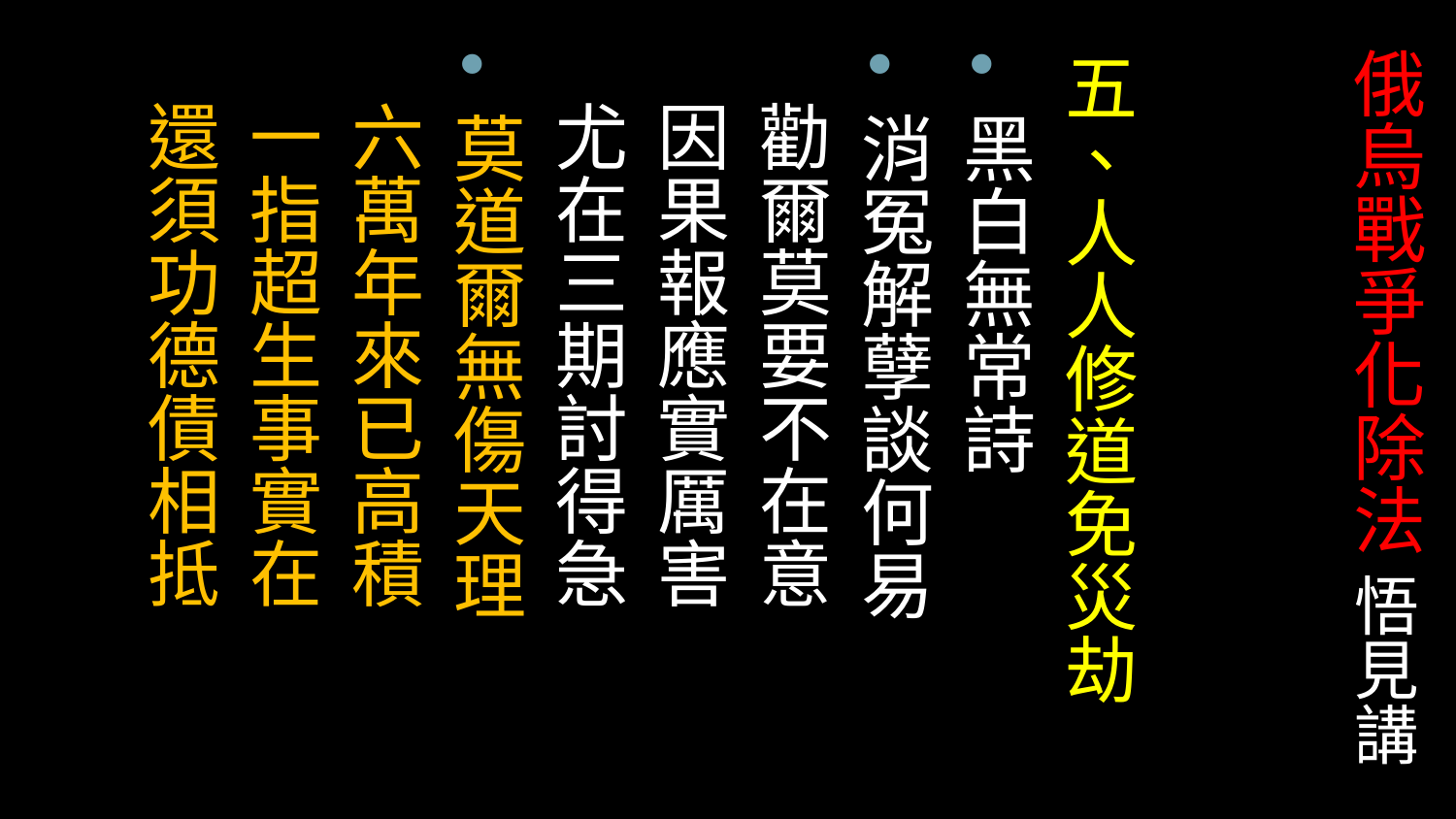

# 俄烏戰爭化除法 悟見講
五、人人修道免災劫
黑白無常詩
消冤解孽談何易
  勸爾莫要不在意
  因果報應實厲害
  尤在三期討得急
莫道爾無傷天理
  六萬年來已高積
  一指超生事實在
  還須功德債相抵